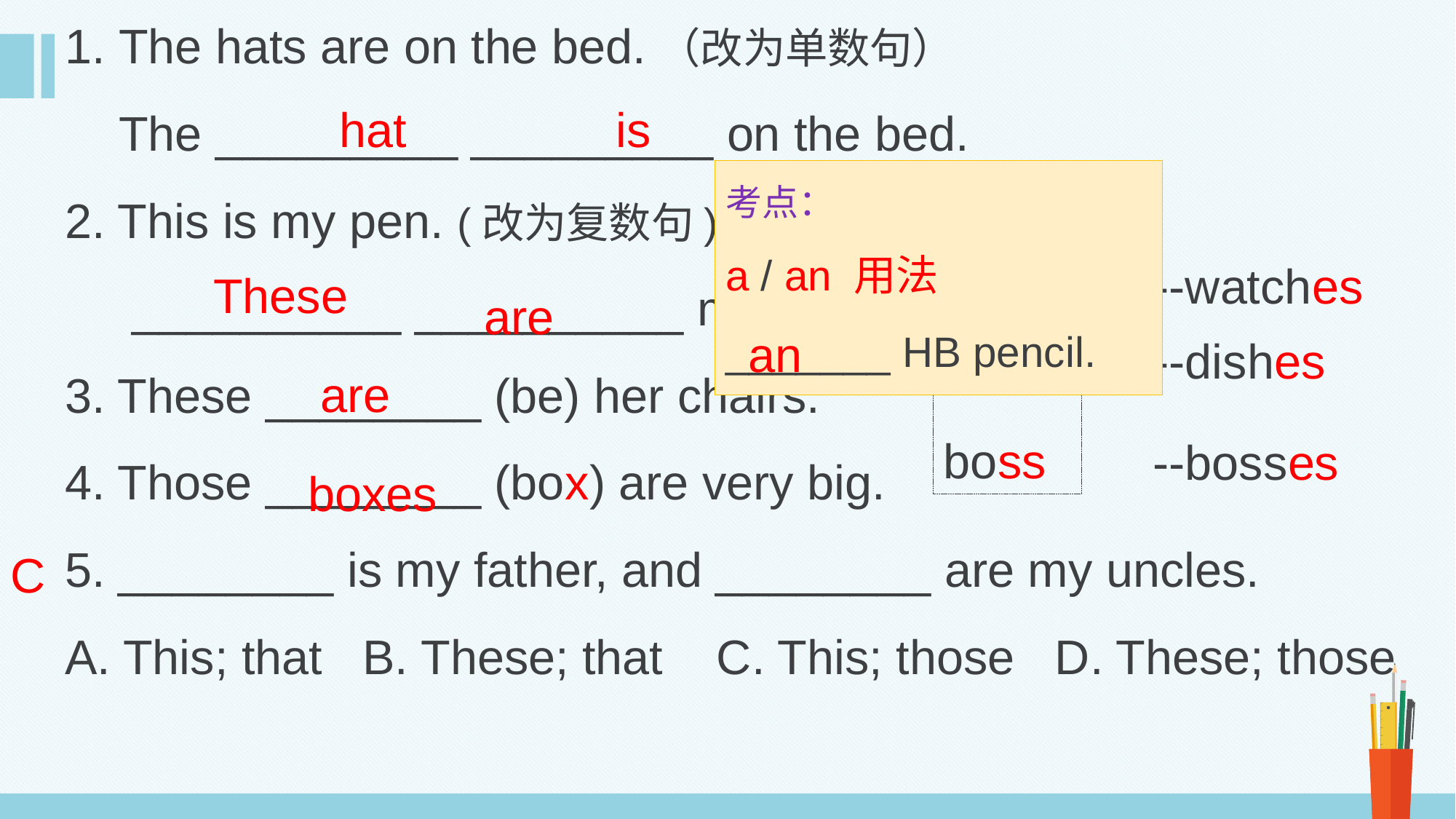

1. The hats are on the bed.（改为单数句）
    The _________ _________ on the bed.
2. This is my pen. (改为复数句)
     __________ __________ my pens.
3. These ________ (be) her chairs.
4. Those ________ (box) are very big.
5. ________ is my father, and ________ are my uncles.
A. This; that   B. These; that    C. This; those   D. These; those
hat
is
考点：
a / an 用法
_______ HB pencil.
watch
dish
boss
--watches
These
are
an
--dishes
are
--bosses
boxes
C